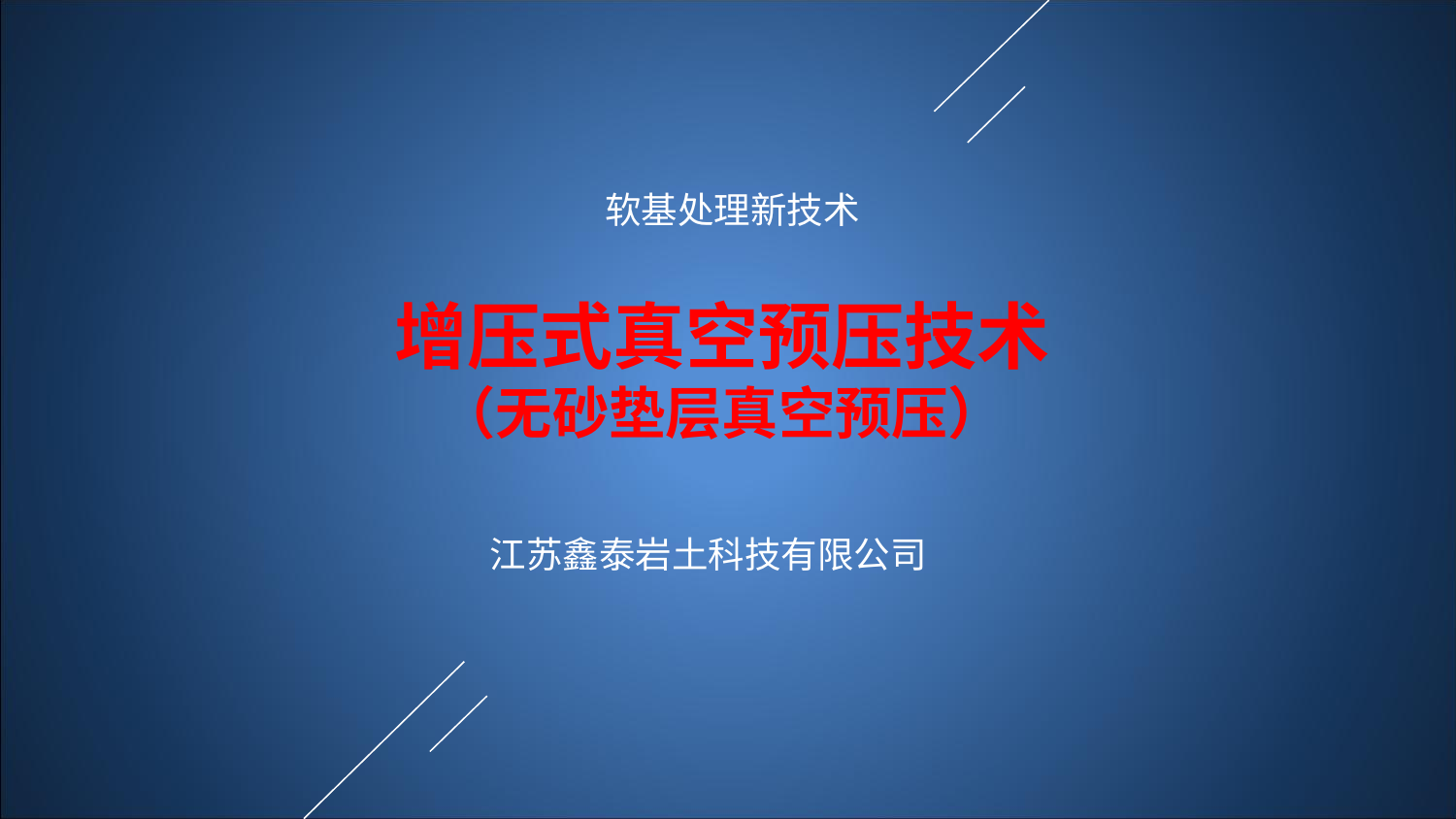

软基处理新技术
增压式真空预压技术
（无砂垫层真空预压）
江苏鑫泰岩土科技有限公司